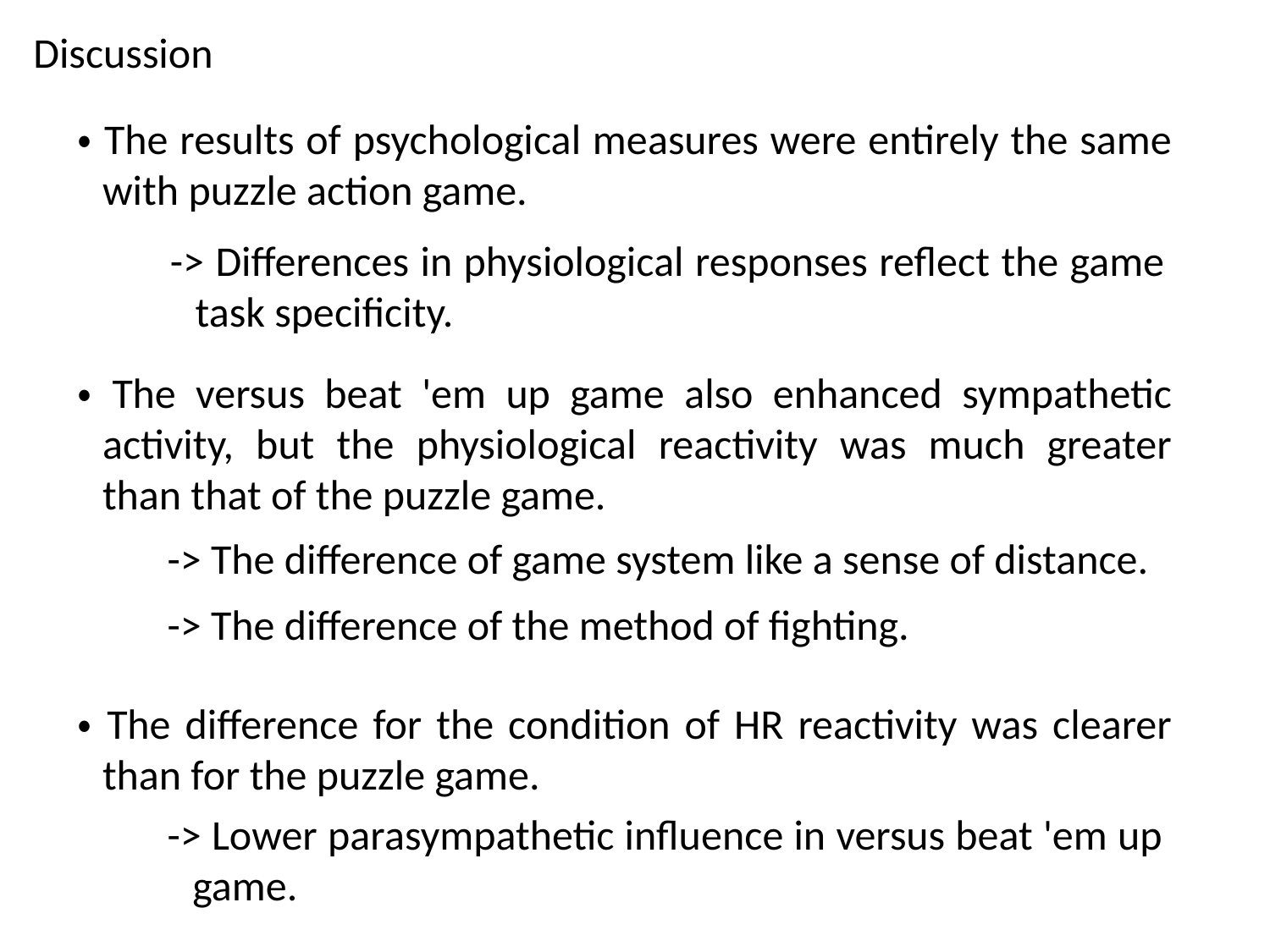

Discussion
・The results of psychological measures were entirely the same with puzzle action game.
-> Differences in physiological responses reflect the game task specificity.
・The versus beat 'em up game also enhanced sympathetic activity, but the physiological reactivity was much greater than that of the puzzle game.
-> The difference of game system like a sense of distance.
-> The difference of the method of fighting.
・The difference for the condition of HR reactivity was clearer than for the puzzle game.
-> Lower parasympathetic influence in versus beat 'em up game.